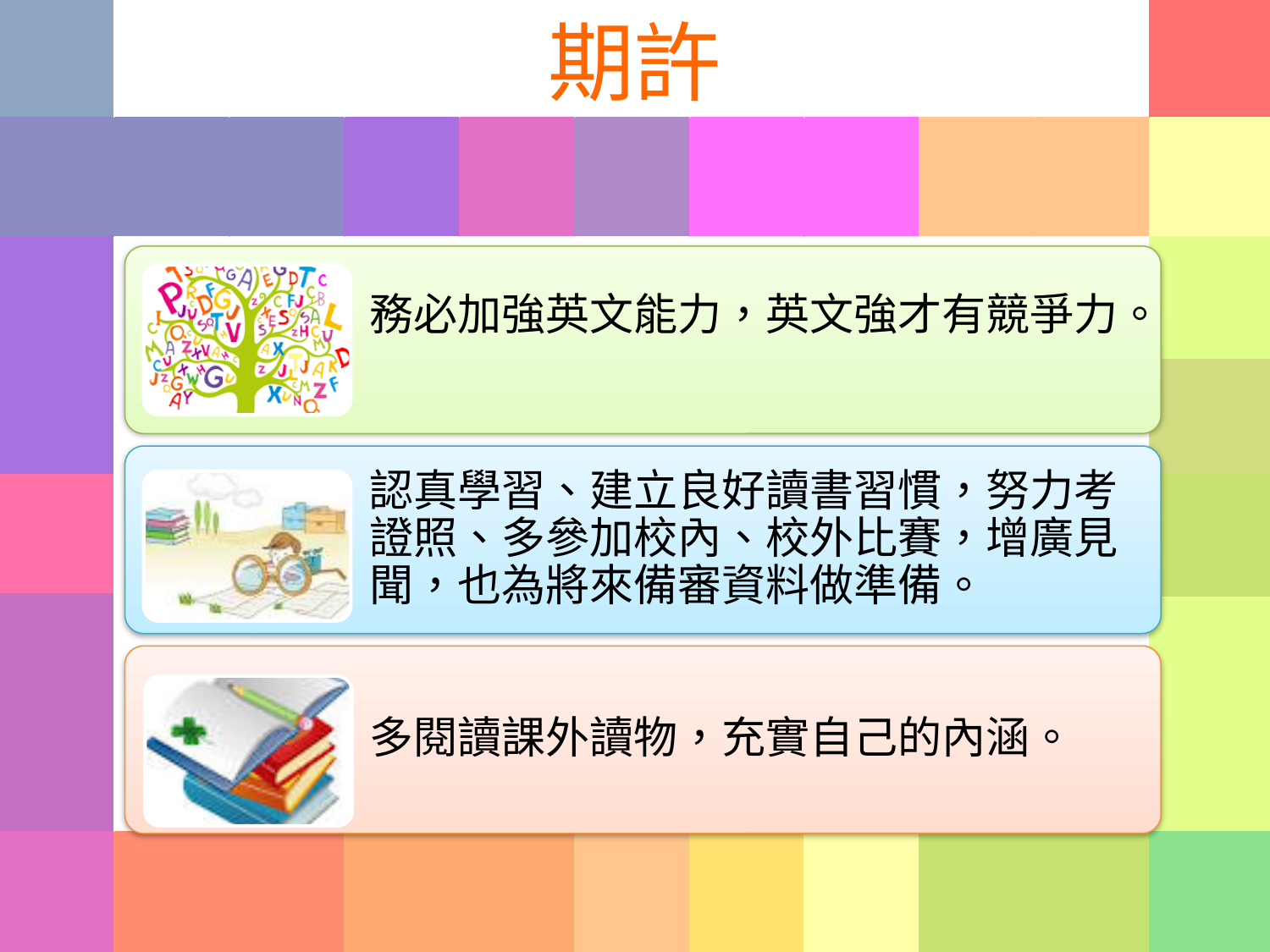

# 期許
務必加強英文能力，英文強才有競爭力。
認真學習、建立良好讀書習慣，努力考證照、多參加校內、校外比賽，增廣見聞，也為將來備審資料做準備。
多閱讀課外讀物，充實自己的內涵。